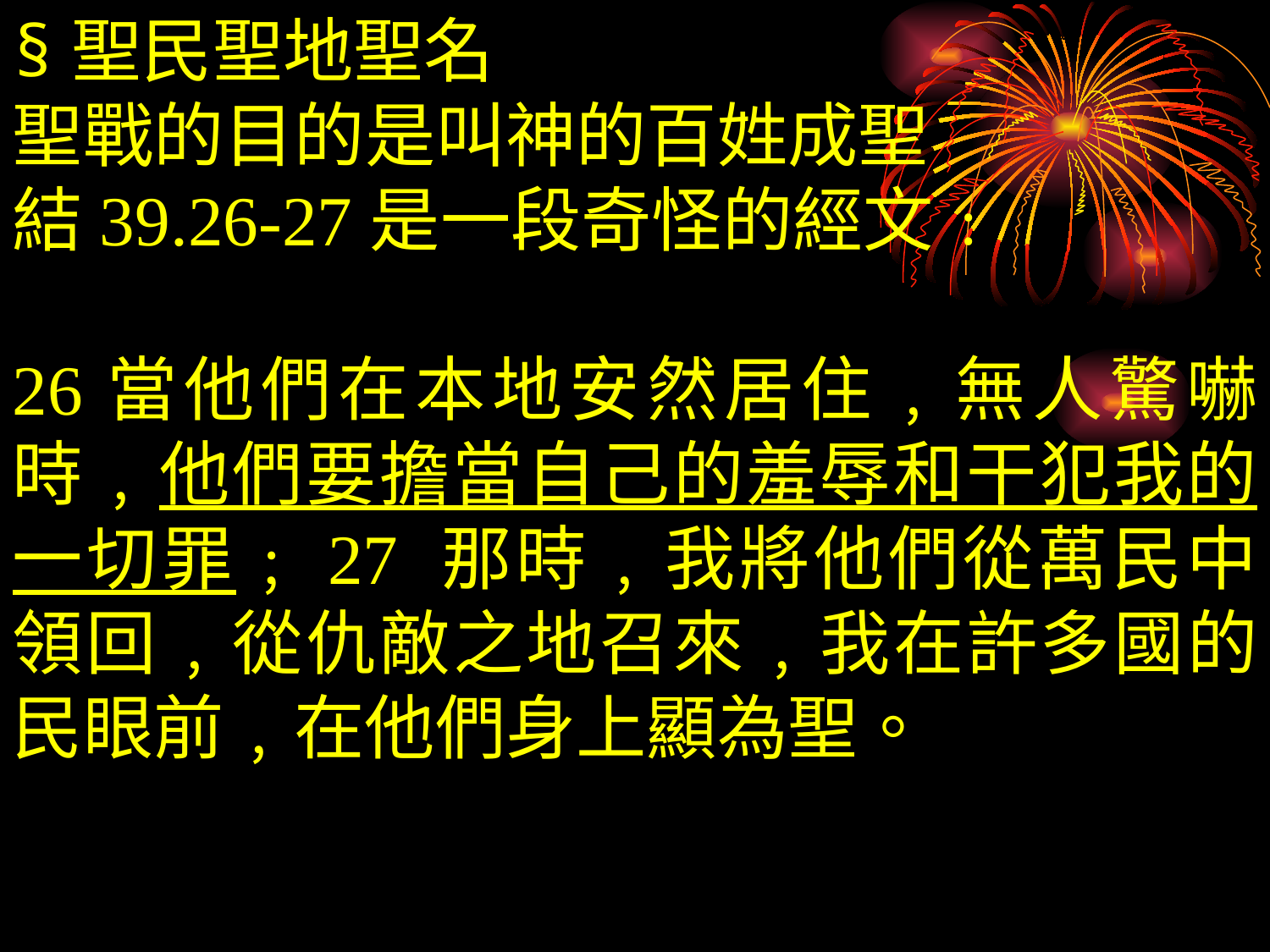

§聖民聖地聖名
聖戰的目的是叫神的百姓成聖
結39.26-27是一段奇怪的經文﹕

26當他們在本地安然居住﹐無人驚嚇時﹐他們要擔當自己的羞辱和干犯我的一切罪﹔27 那時﹐我將他們從萬民中領回﹐從仇敵之地召來﹐我在許多國的民眼前﹐在他們身上顯為聖。